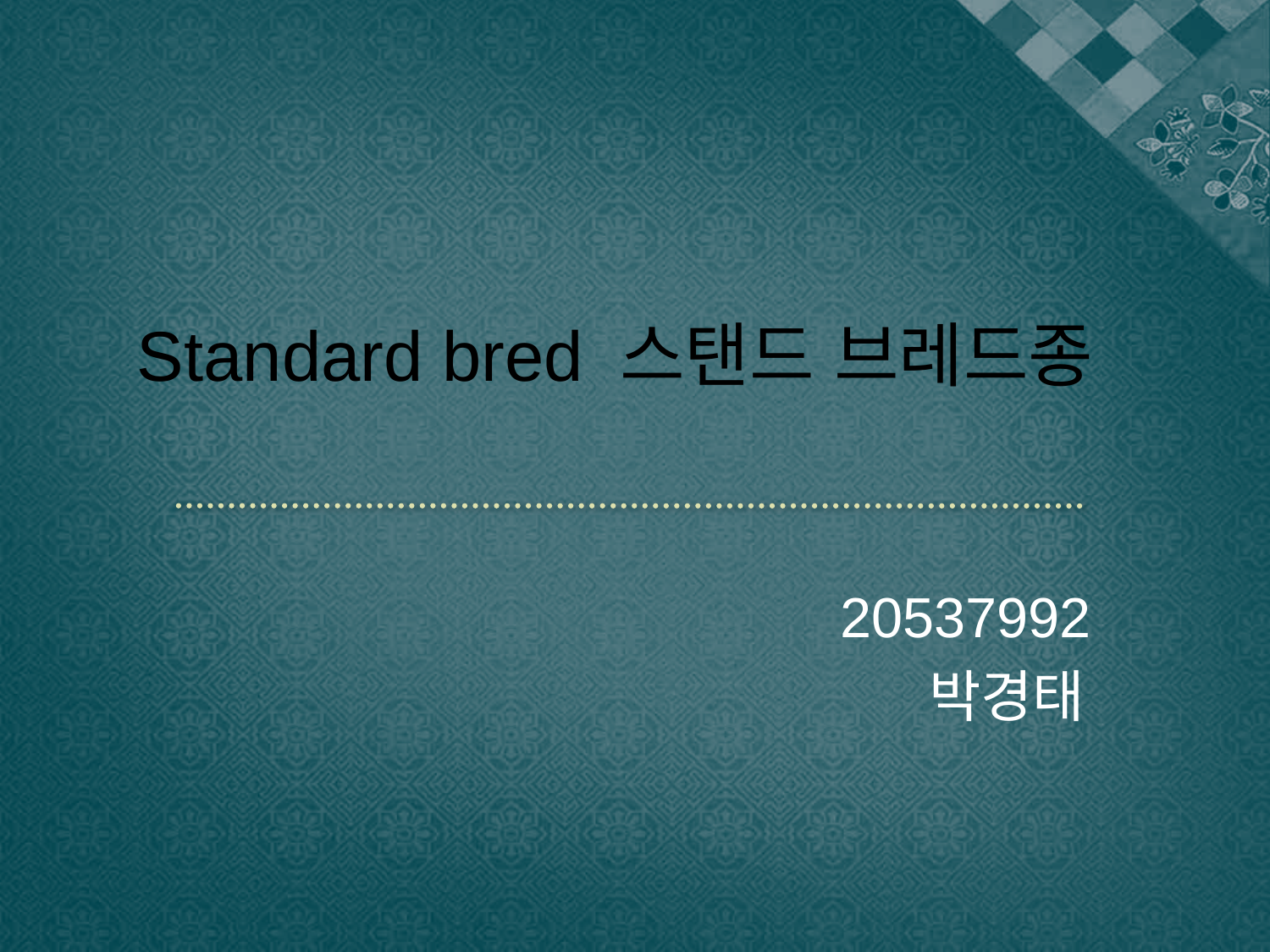

# Standard bred 스탠드 브레드종
                      20537992
                          박경태